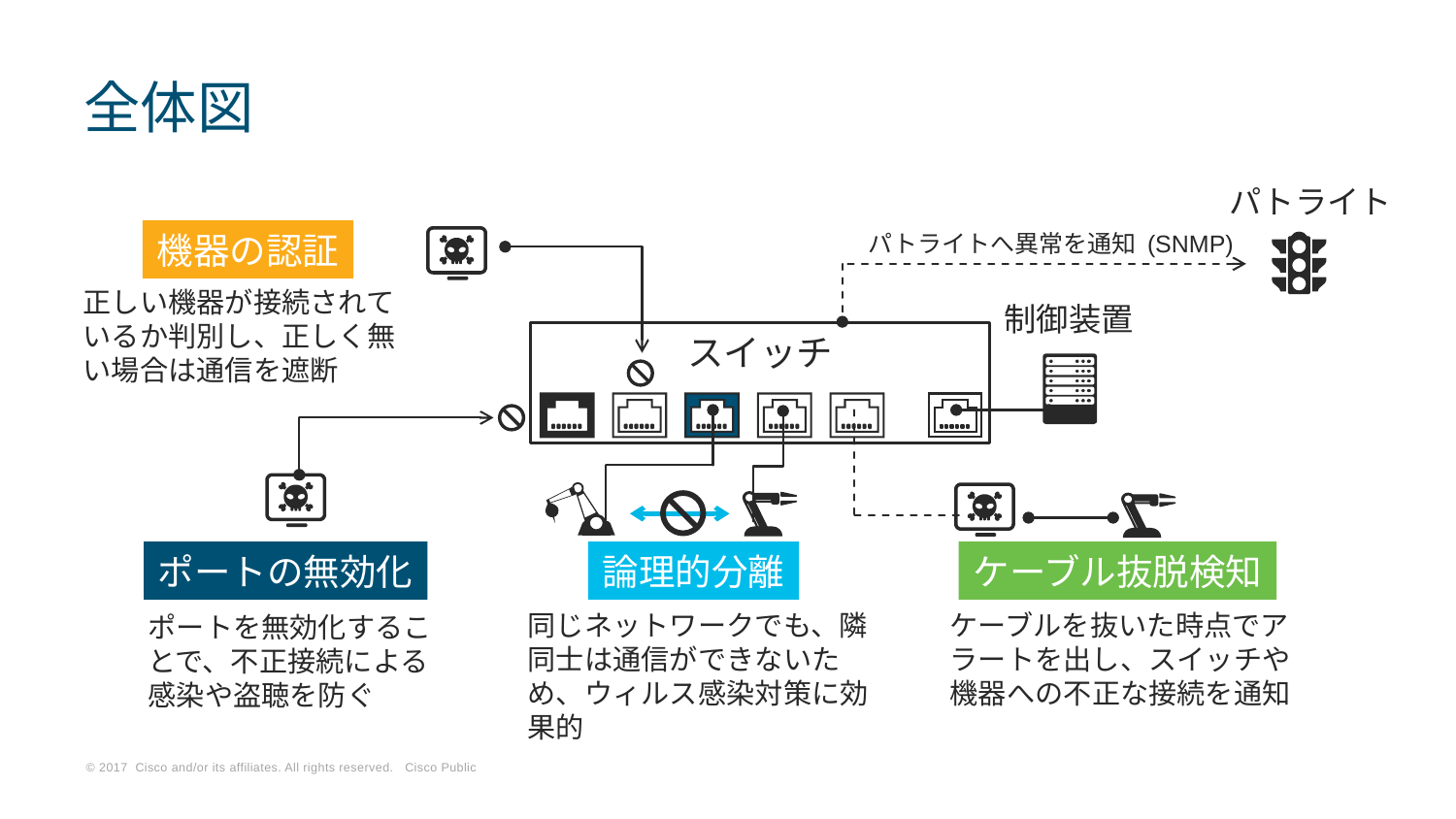

# 全体図
パトライト
機器の認証
パトライトへ異常を通知 (SNMP)

正しい機器が接続されているか判別し、正しく無い場合は通信を遮断
制御装置
スイッチ

ポートの無効化
論理的分離
ケーブル抜脱検知
同じネットワークでも、隣同士は通信ができないため、ウィルス感染対策に効果的
ケーブルを抜いた時点でアラートを出し、スイッチや機器への不正な接続を通知
ポートを無効化することで、不正接続による感染や盗聴を防ぐ